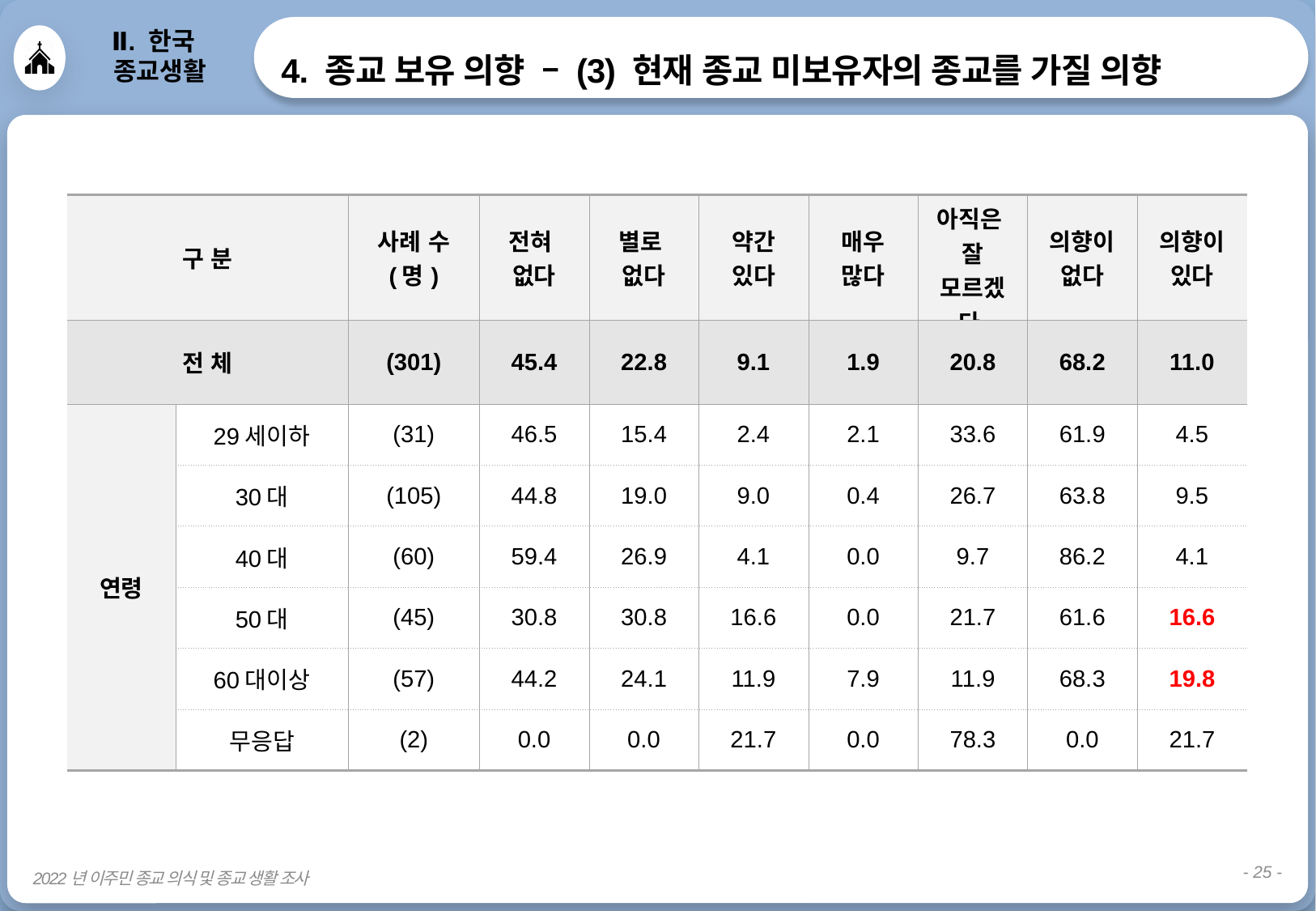

Ⅱ. 한국
 종교생활
4. 종교 보유 의향  – (3) 현재 종교 미보유자의 종교를 가질 의향
| 구 분 |  | 사례 수 (명) | 전혀 없다 | 별로 없다 | 약간 있다 | 매우 많다 | 아직은 잘 모르겠다 | 의향이 없다 | 의향이 있다 |
| --- | --- | --- | --- | --- | --- | --- | --- | --- | --- |
| 전 체 |  | (301) | 45.4 | 22.8 | 9.1 | 1.9 | 20.8 | 68.2 | 11.0 |
| 연령 | 29세이하 | (31) | 46.5 | 15.4 | 2.4 | 2.1 | 33.6 | 61.9 | 4.5 |
|  | 30대 | (105) | 44.8 | 19.0 | 9.0 | 0.4 | 26.7 | 63.8 | 9.5 |
|  | 40대 | (60) | 59.4 | 26.9 | 4.1 | 0.0 | 9.7 | 86.2 | 4.1 |
|  | 50대 | (45) | 30.8 | 30.8 | 16.6 | 0.0 | 21.7 | 61.6 | 16.6 |
|  | 60대이상 | (57) | 44.2 | 24.1 | 11.9 | 7.9 | 11.9 | 68.3 | 19.8 |
|  | 무응답 | (2) | 0.0 | 0.0 | 21.7 | 0.0 | 78.3 | 0.0 | 21.7 |